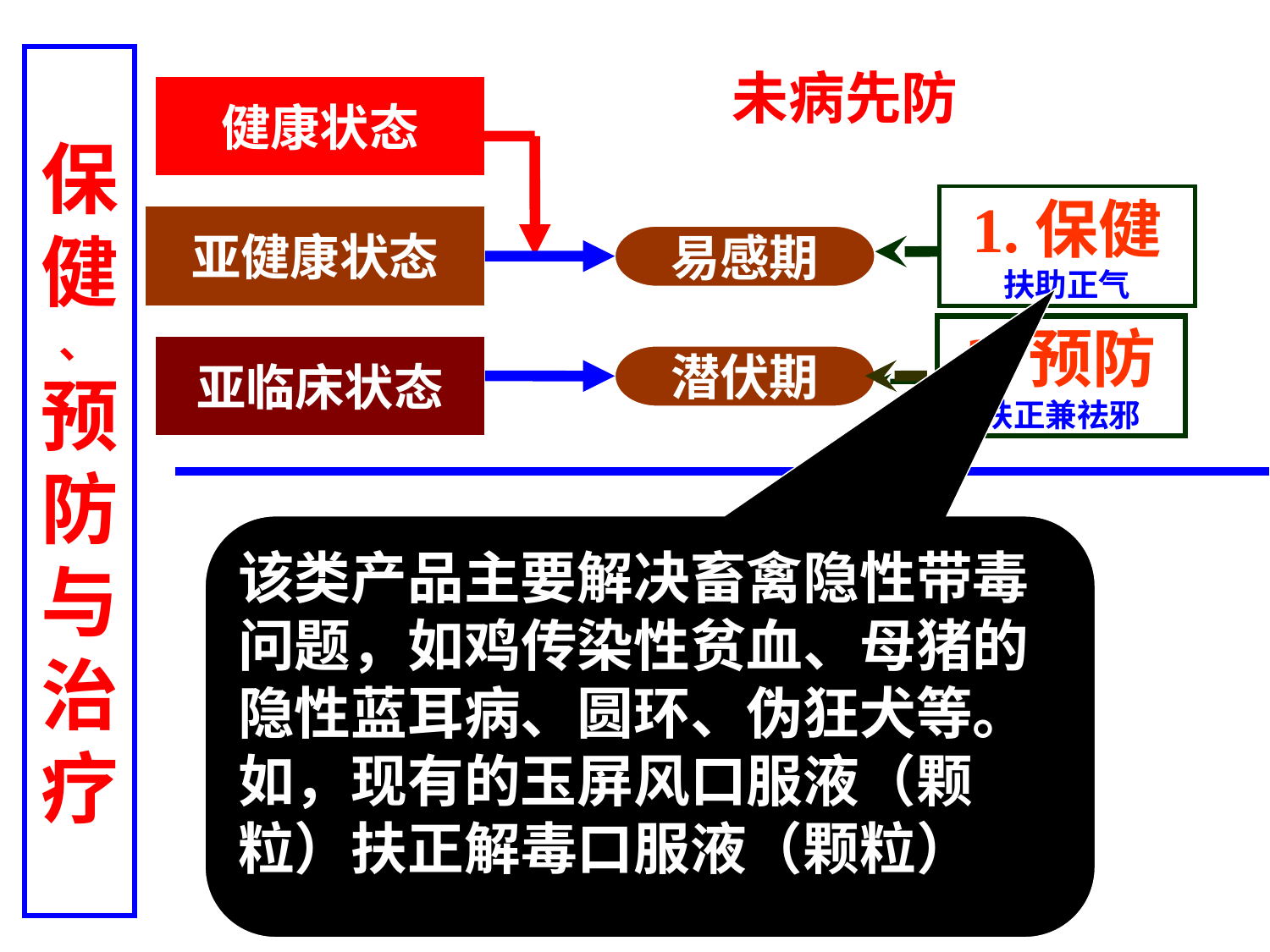

保
健
、
预
防
与
治
疗
未病先防
健康状态

1.保健
扶助正气

亚健康状态
易感期

2.预防
扶正兼祛邪

亚临床状态
潜伏期

该类产品主要解决畜禽隐性带毒问题，如鸡传染性贫血、母猪的隐性蓝耳病、圆环、伪狂犬等。如，现有的玉屏风口服液（颗粒）扶正解毒口服液（颗粒）
既病防变